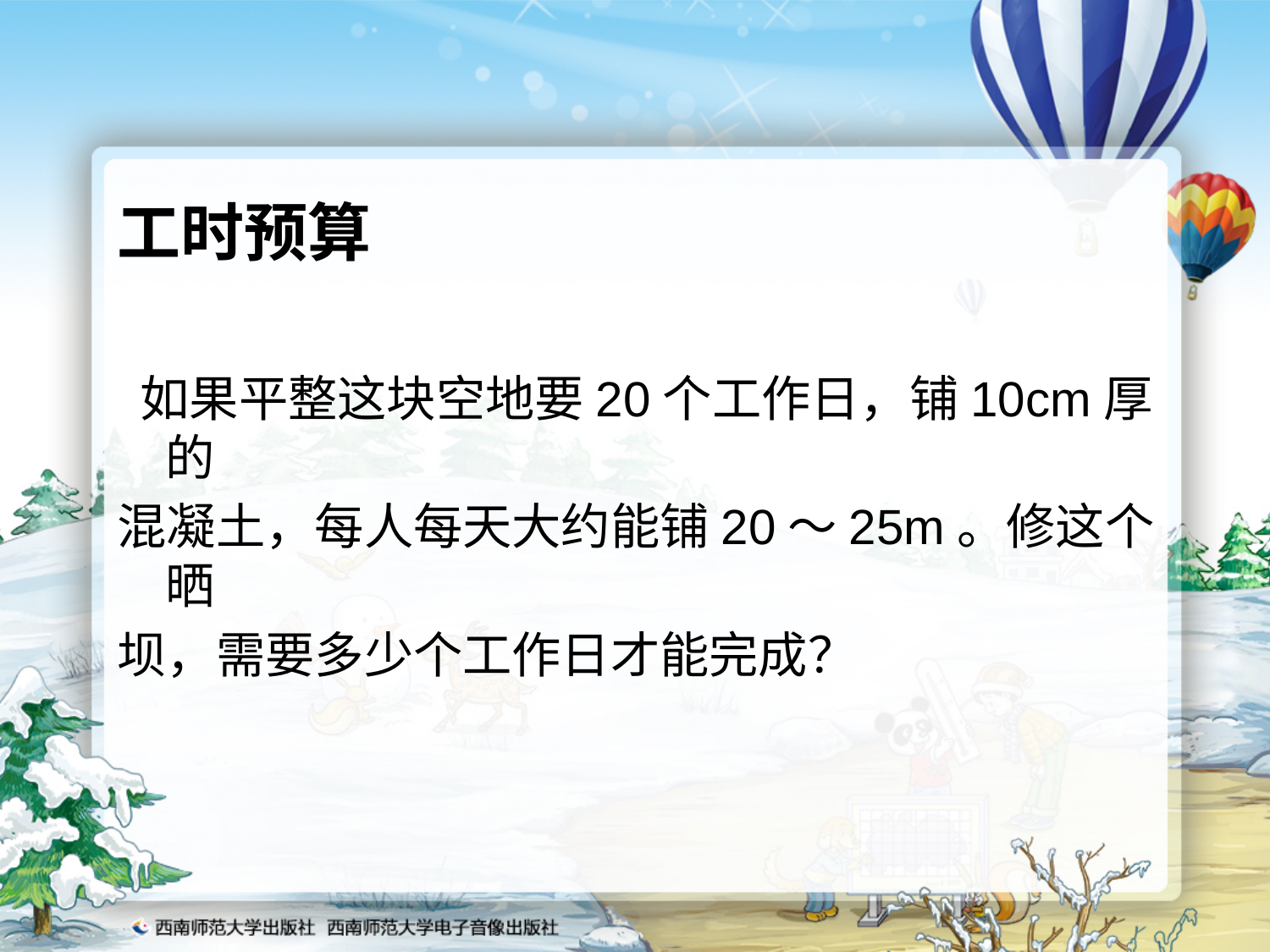

#
工时预算

 如果平整这块空地要20个工作日，铺10cm厚的
混凝土，每人每天大约能铺20～25m。修这个晒
坝，需要多少个工作日才能完成？